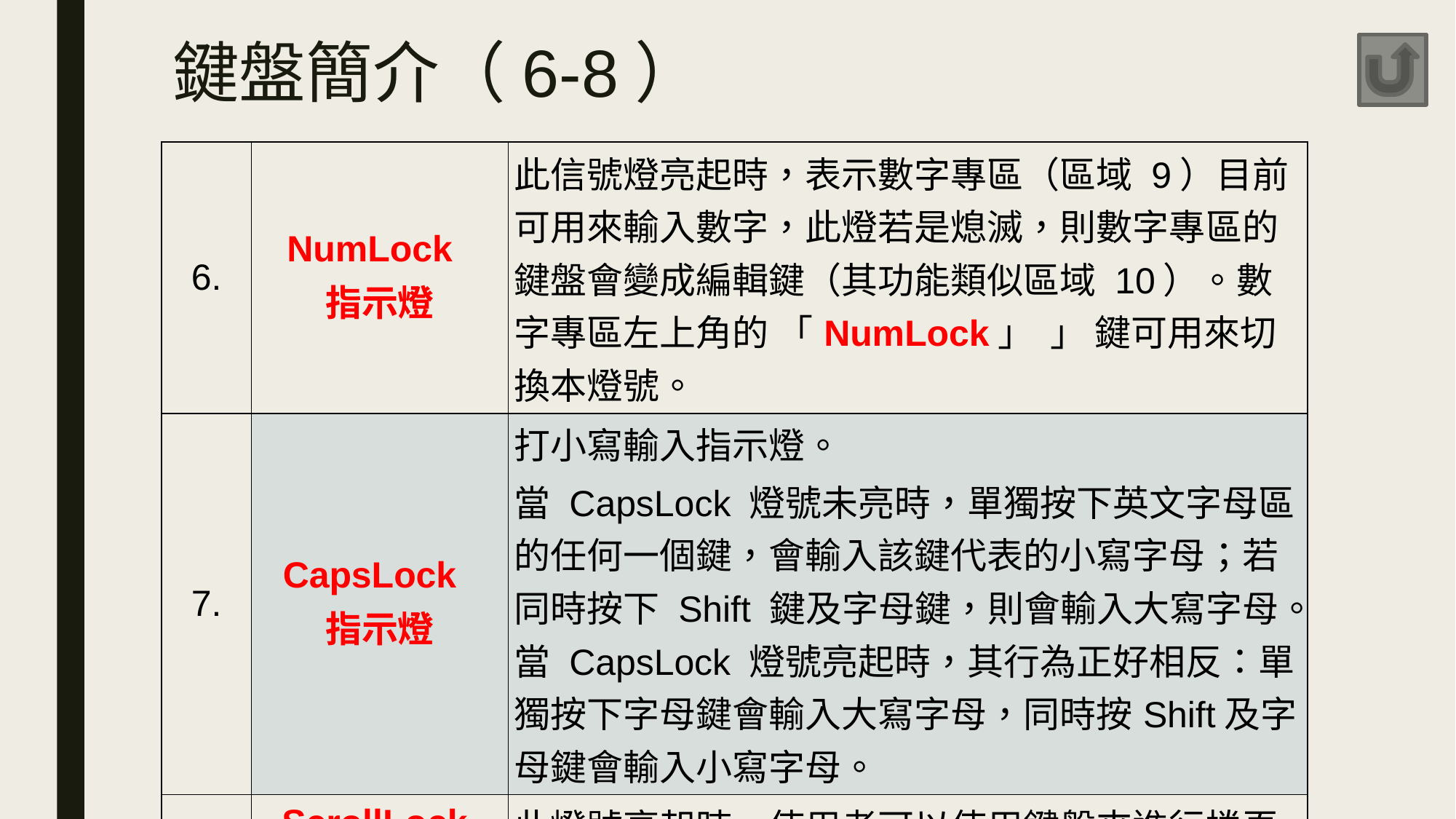

# 鍵盤簡介（6-8）

| 6. | NumLock 指示燈 | 此信號燈亮起時，表示數字專區（區域 9）目前可用來輸入數字，此燈若是熄滅，則數字專區的鍵盤會變成編輯鍵（其功能類似區域 10）。數字專區左上角的 「NumLock」 」 鍵可用來切換本燈號。 |
| --- | --- | --- |
| 7. | CapsLock 指示燈 | 打小寫輸入指示燈。 當 CapsLock 燈號未亮時，單獨按下英文字母區的任何一個鍵，會輸入該鍵代表的小寫字母；若同時按下 Shift 鍵及字母鍵，則會輸入大寫字母。當 CapsLock 燈號亮起時，其行為正好相反：單獨按下字母鍵會輸入大寫字母，同時按Shift及字母鍵會輸入小寫字母。 |
| 8. | ScrollLock 指示燈 | 此燈號亮起時，使用者可以使用鍵盤來進行捲頁動作，而不必使用滑鼠。 |